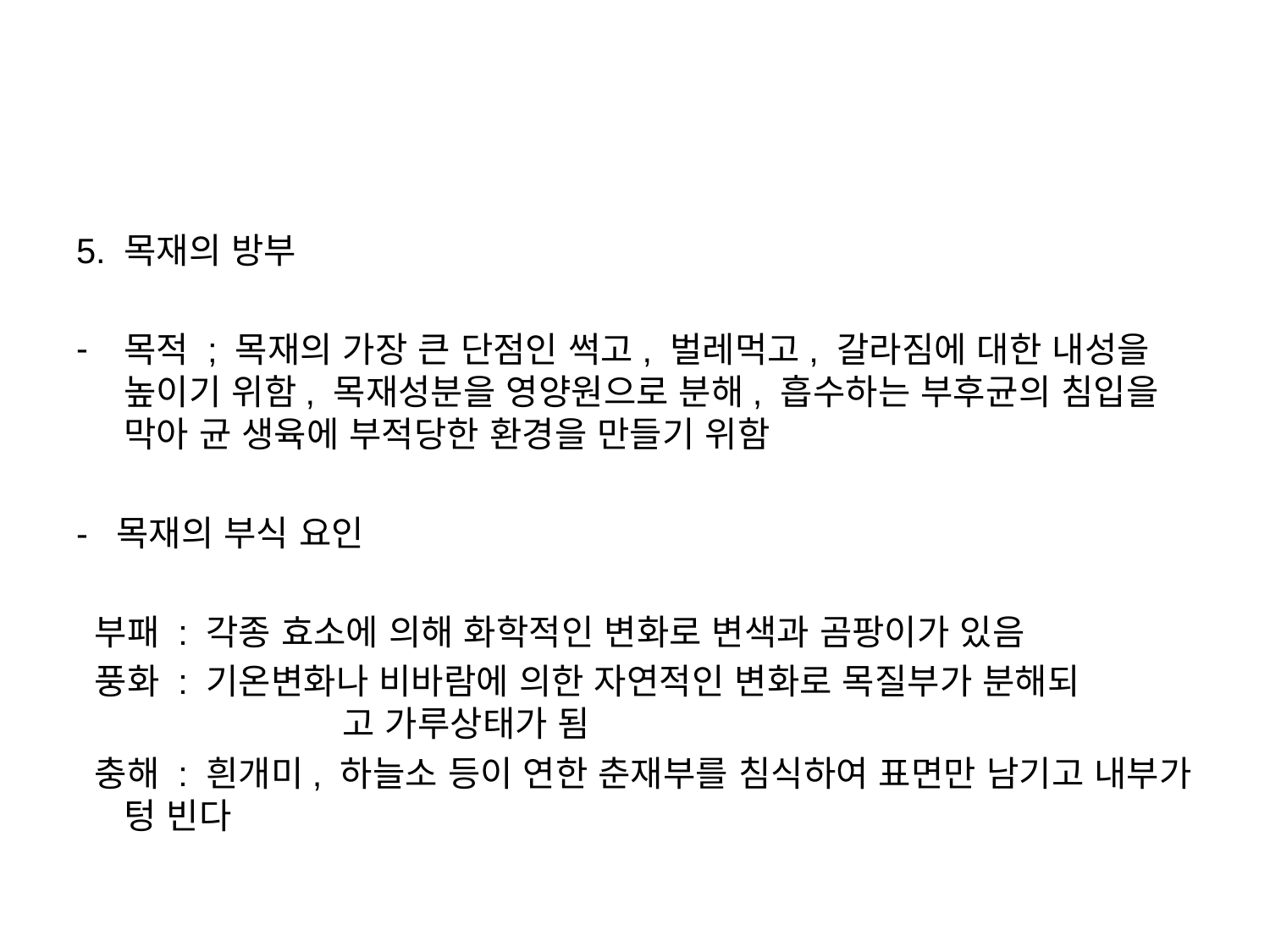

#
5. 목재의 방부

목적 ; 목재의 가장 큰 단점인 썩고, 벌레먹고, 갈라짐에 대한 내성을 높이기 위함, 목재성분을 영양원으로 분해, 흡수하는 부후균의 침입을 막아 균 생육에 부적당한 환경을 만들기 위함

-  목재의 부식 요인

 부패 : 각종 효소에 의해 화학적인 변화로 변색과 곰팡이가 있음
 풍화 : 기온변화나 비바람에 의한 자연적인 변화로 목질부가 분해되                                  고 가루상태가 됨
 충해 : 흰개미, 하늘소 등이 연한 춘재부를 침식하여 표면만 남기고 내부가 텅 빈다